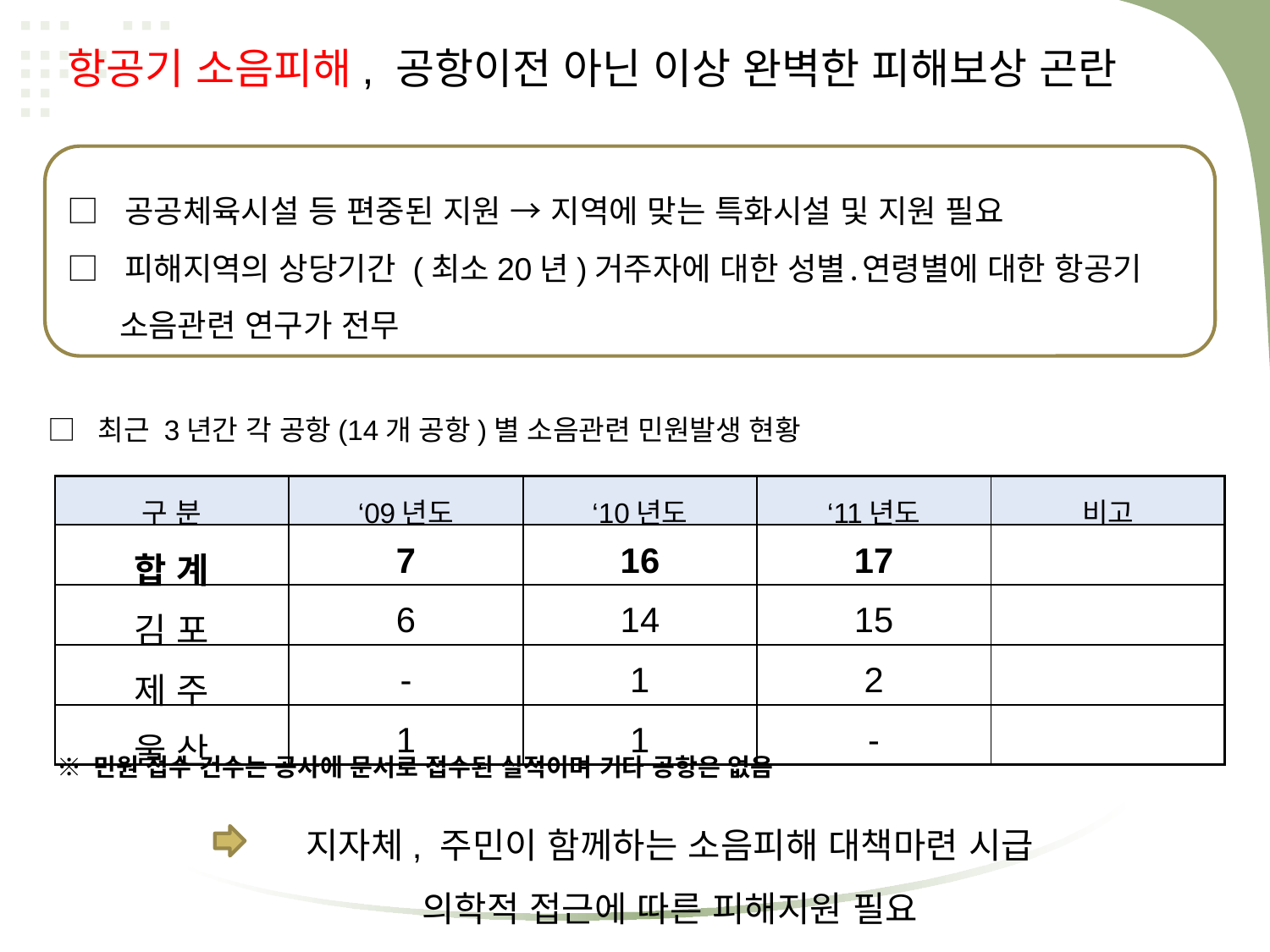

항공기 소음피해, 공항이전 아닌 이상 완벽한 피해보상 곤란

□  공공체육시설 등 편중된 지원 → 지역에 맞는 특화시설 및 지원 필요
□  피해지역의 상당기간 (최소20년)거주자에 대한 성별․연령별에 대한 항공기
     소음관련 연구가 전무
□  최근 3년간 각 공항(14개 공항)별 소음관련 민원발생 현황
| 구 분 | ‘09년도 | ‘10년도 | ‘11년도 | 비고 |
| --- | --- | --- | --- | --- |
| 합 계 | 7 | 16 | 17 |  |
| 김 포 | 6 | 14 | 15 |  |
| 제 주 | - | 1 | 2 |  |
| 울 산 | 1 | 1 | - |  |
※ 민원 접수 건수는 공사에 문서로 접수된 실적이며 기타 공항은 없음
지자체, 주민이 함께하는 소음피해 대책마련 시급
의학적 접근에 따른 피해지원 필요